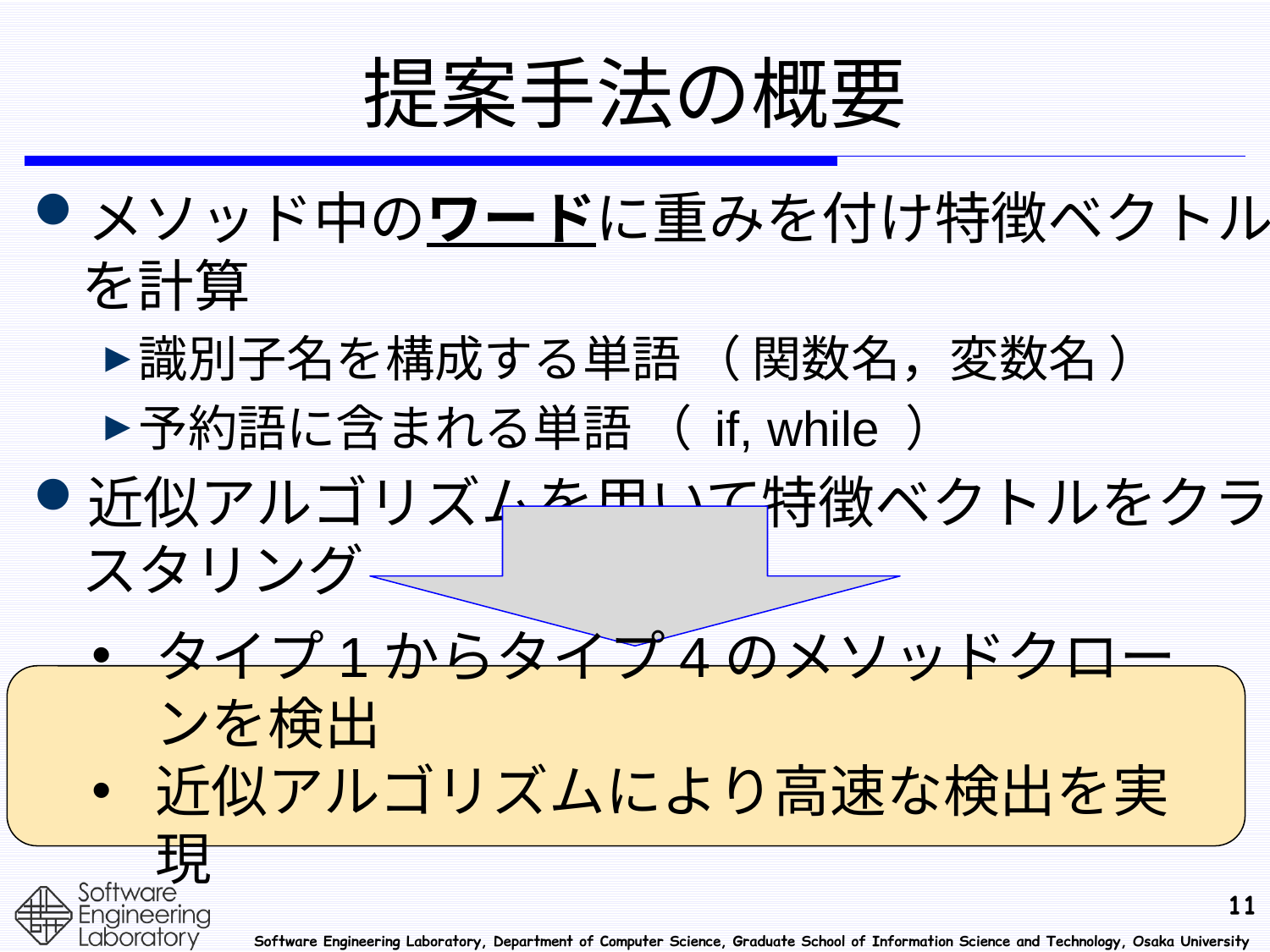

# 提案手法の概要
メソッド中のワードに重みを付け特徴ベクトルを計算
識別子名を構成する単語 （ 関数名，変数名 ）
予約語に含まれる単語 （ if, while ）
近似アルゴリズムを用いて特徴ベクトルをクラスタリング

タイプ1からタイプ4のメソッドクローンを検出
近似アルゴリズムにより高速な検出を実現